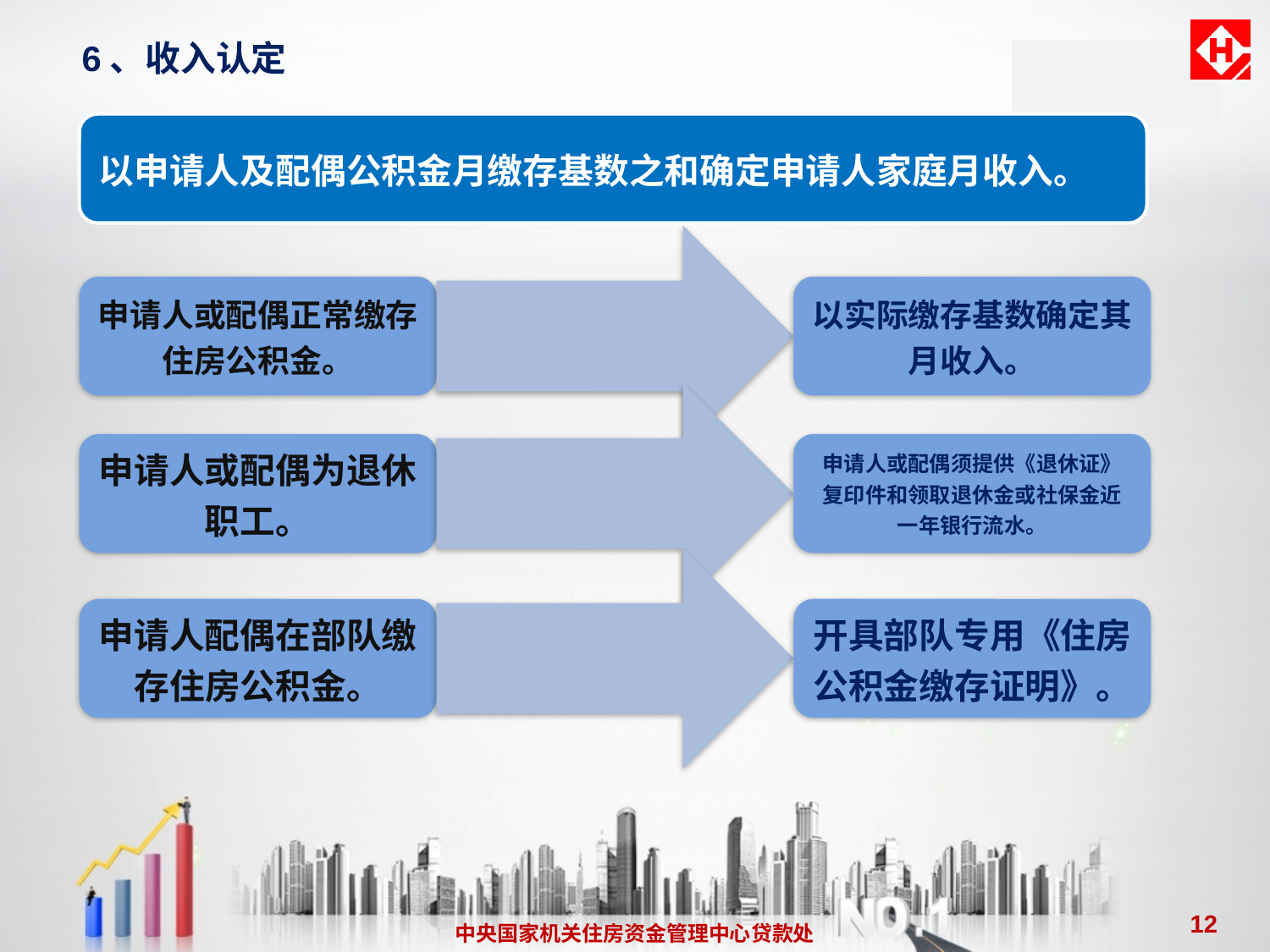

6、收入认定
以申请人及配偶公积金月缴存基数之和确定申请人家庭月收入。
申请人或配偶正常缴存住房公积金。
以实际缴存基数确定其月收入。
申请人或配偶为退休职工。
申请人或配偶须提供《退休证》复印件和领取退休金或社保金近一年银行流水。
申请人配偶在部队缴存住房公积金。
开具部队专用《住房公积金缴存证明》。
12
中央国家机关住房资金管理中心贷款处